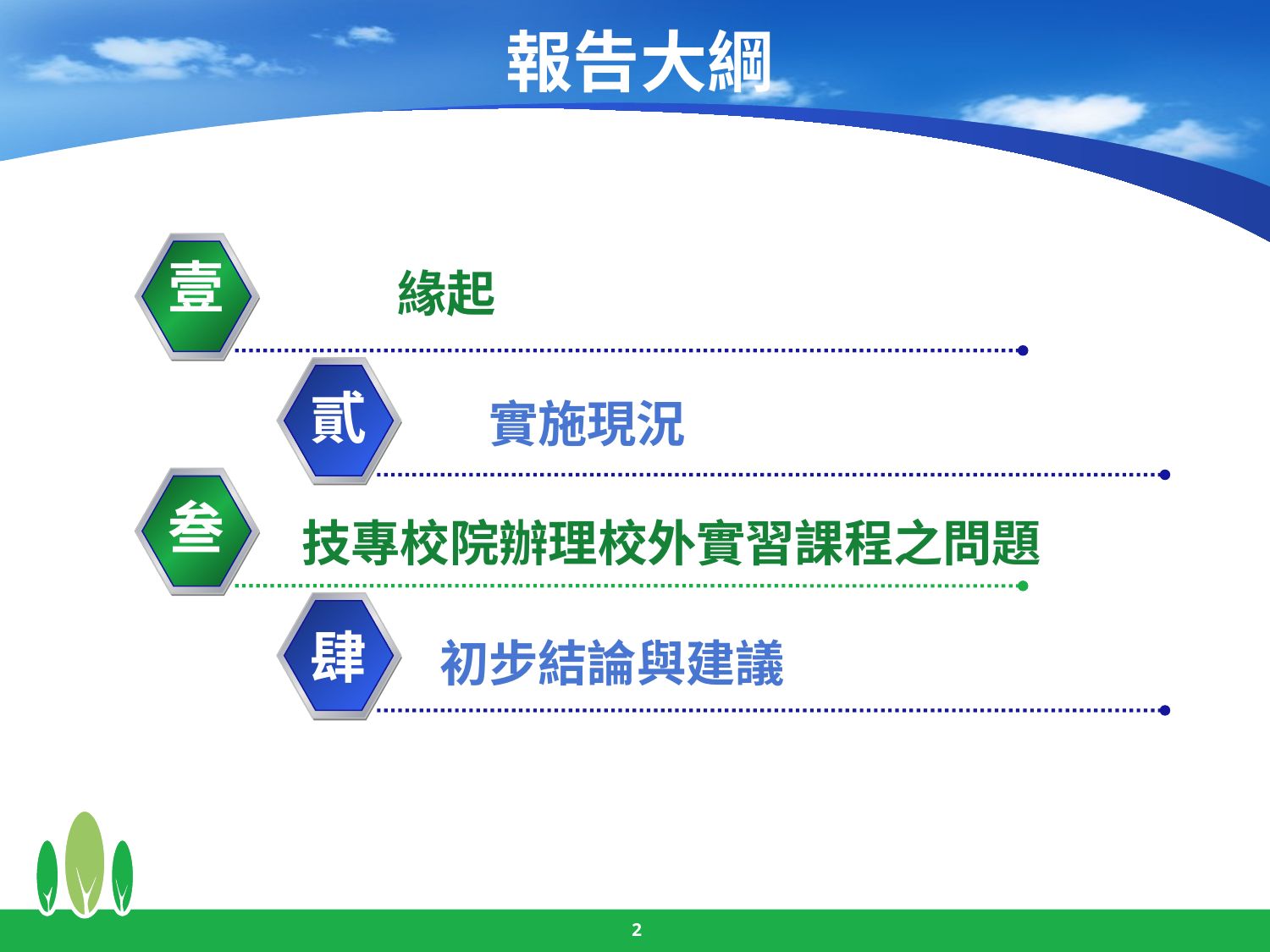

# 報告大綱

壹
緣起

貳

3

叁

4

肆
初步結論與建議

實施現況
技專校院辦理校外實習課程之問題
2